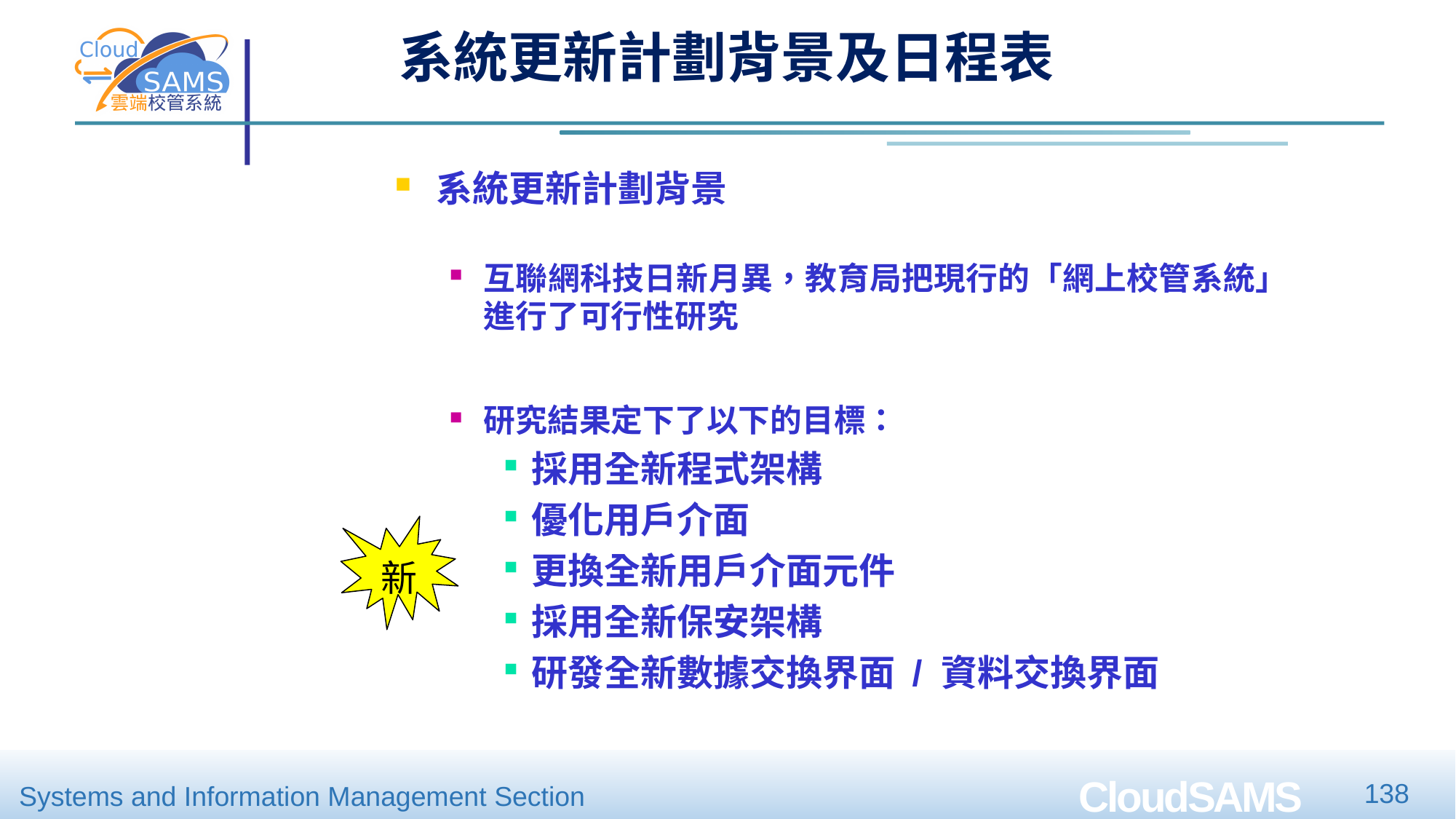

系統更新計劃背景及日程表
系統更新計劃背景

互聯網科技日新月異，教育局把現行的「網上校管系統」進行了可行性研究

研究結果定下了以下的目標：
採用全新程式架構
優化用戶介面
更換全新用戶介面元件
採用全新保安架構
研發全新數據交換界面 / 資料交換界面

新
138